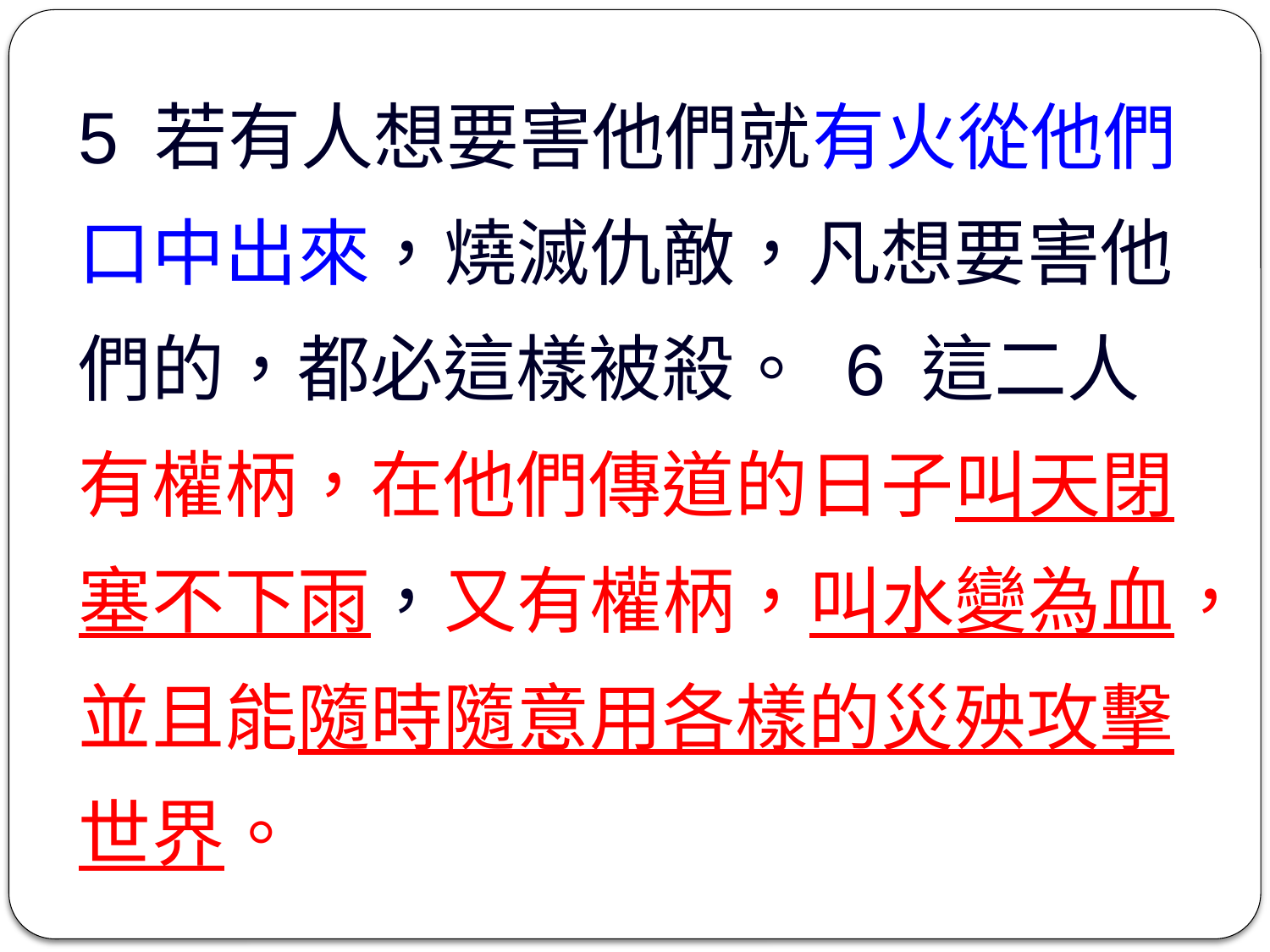

5 若有人想要害他們就有火從他們口中出來，燒滅仇敵，凡想要害他們的，都必這樣被殺。 6 這二人有權柄，在他們傳道的日子叫天閉塞不下雨，又有權柄，叫水變為血，並且能隨時隨意用各樣的災殃攻擊世界。